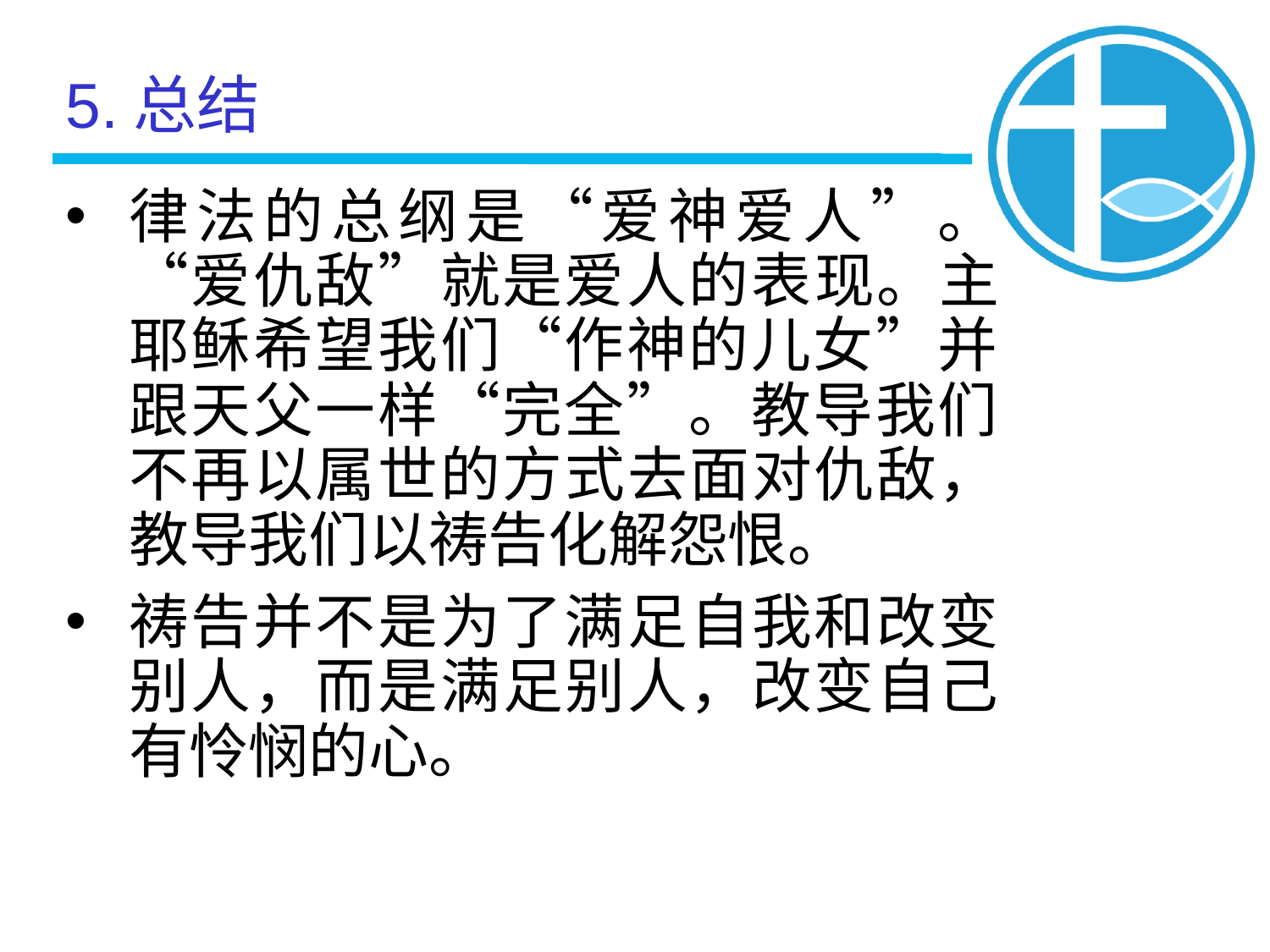

5.总结
律法的总纲是“爱神爱人”。“爱仇敌”就是爱人的表现。主耶稣希望我们“作神的儿女”并跟天父一样“完全”。教导我们不再以属世的方式去面对仇敌，教导我们以祷告化解怨恨。
祷告并不是为了满足自我和改变别人，而是满足别人，改变自己有怜悯的心。